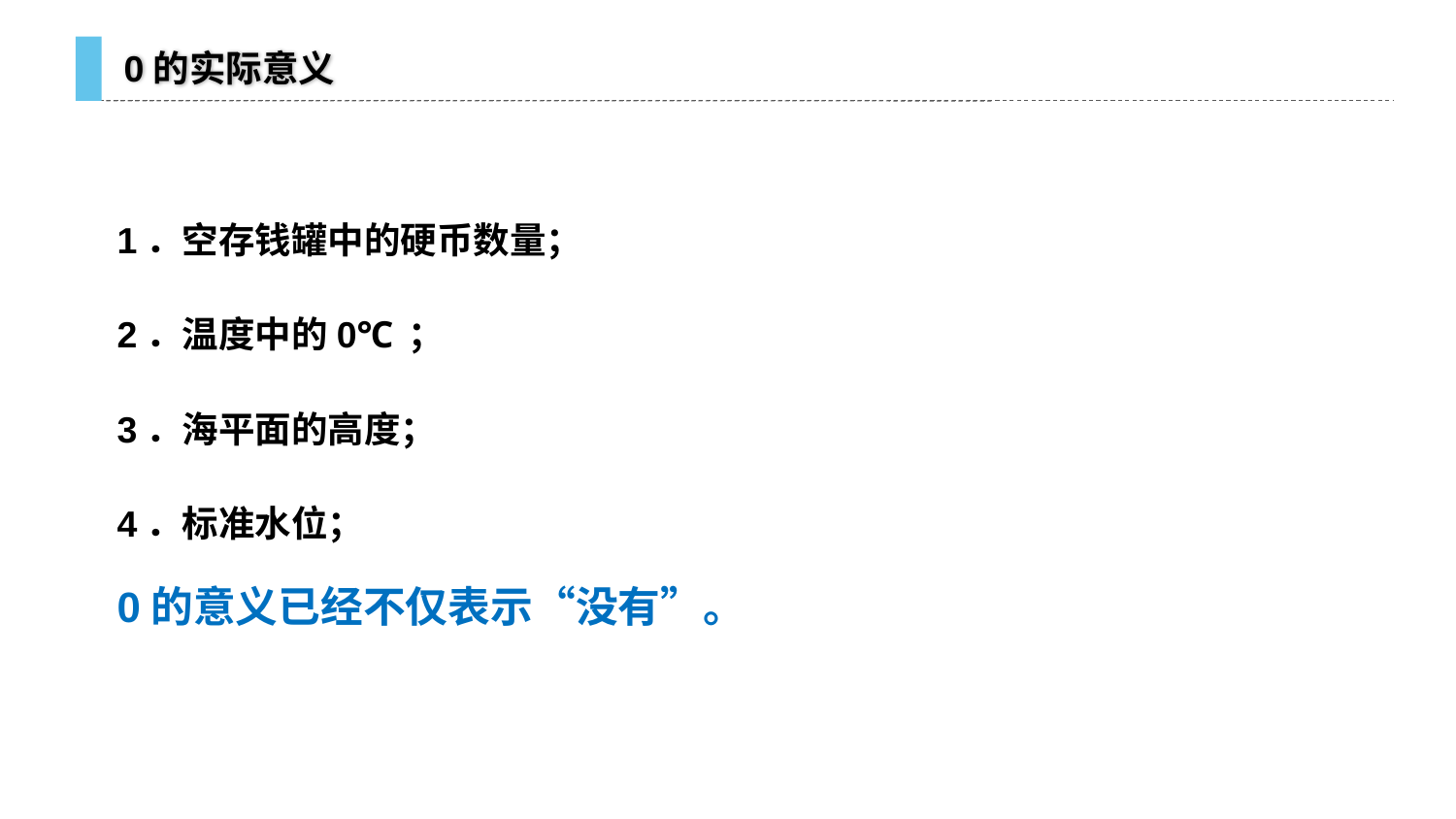

0的实际意义
1．空存钱罐中的硬币数量；
2．温度中的0℃；
3．海平面的高度；
4．标准水位；

0的意义已经不仅表示“没有”。